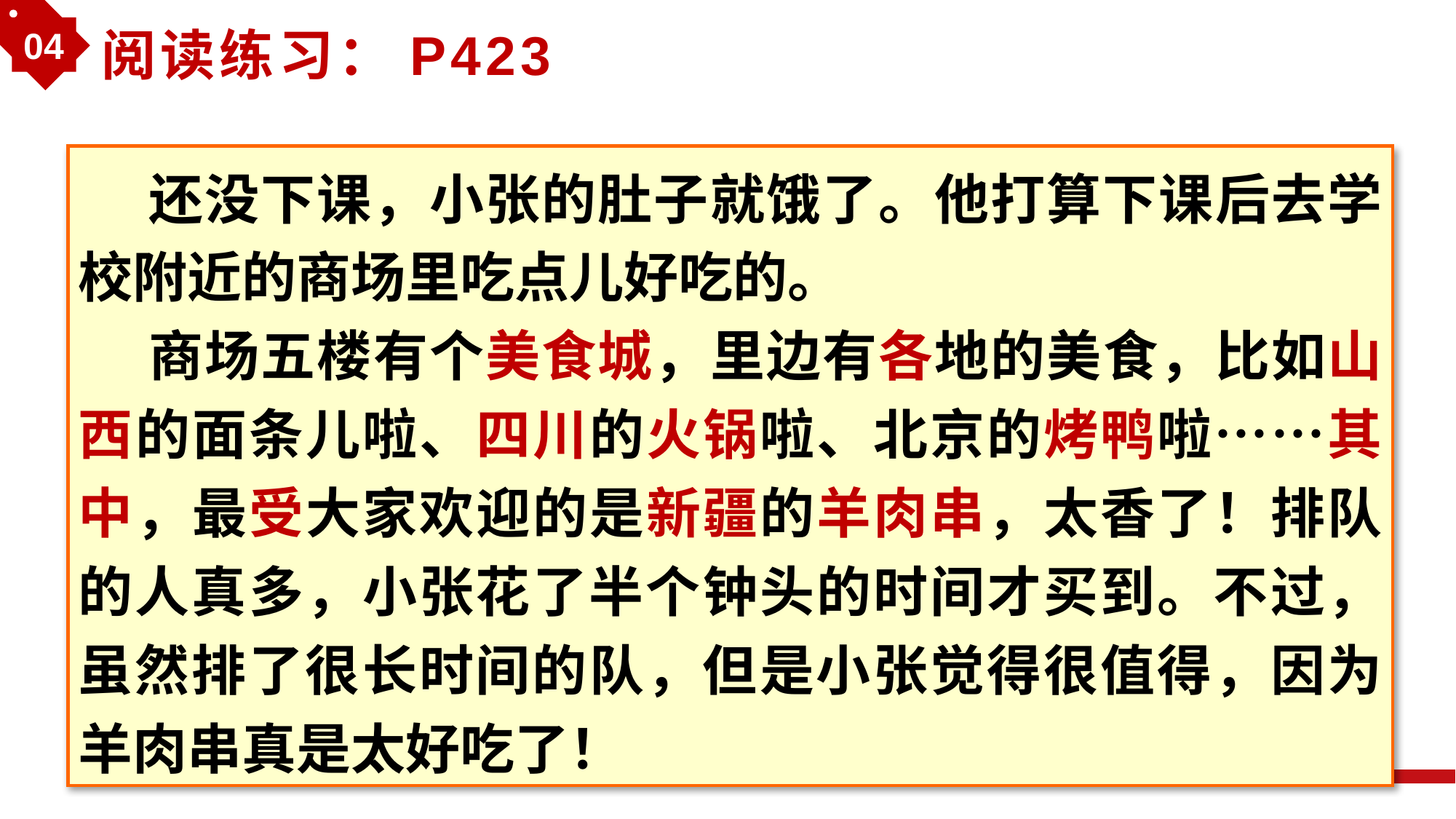

04
阅读练习：P423
    还没下课，小张的肚子就饿了。他打算下课后去学校附近的商场里吃点儿好吃的。
    商场五楼有个美食城，里边有各地的美食，比如山西的面条儿啦、四川的火锅啦、北京的烤鸭啦……其中，最受大家欢迎的是新疆的羊肉串，太香了！排队的人真多，小张花了半个钟头的时间才买到。不过，虽然排了很长时间的队，但是小张觉得很值得，因为羊肉串真是太好吃了！